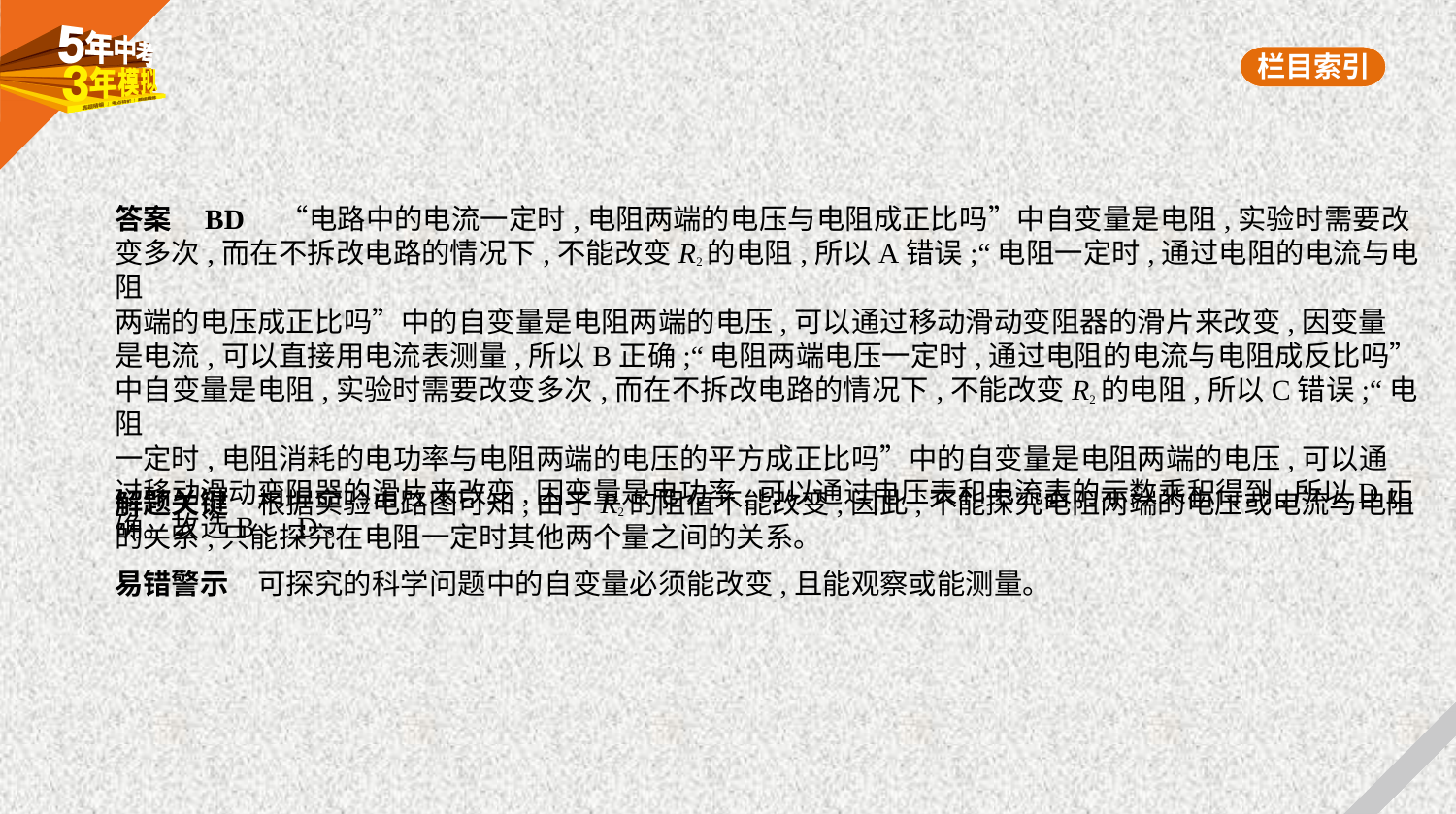

答案    BD　“电路中的电流一定时,电阻两端的电压与电阻成正比吗”中自变量是电阻,实验时需要改
变多次,而在不拆改电路的情况下,不能改变R2的电阻,所以A错误;“电阻一定时,通过电阻的电流与电阻
两端的电压成正比吗”中的自变量是电阻两端的电压,可以通过移动滑动变阻器的滑片来改变,因变量
是电流,可以直接用电流表测量,所以B正确;“电阻两端电压一定时,通过电阻的电流与电阻成反比吗”
中自变量是电阻,实验时需要改变多次,而在不拆改电路的情况下,不能改变R2的电阻,所以C错误;“电阻
一定时,电阻消耗的电功率与电阻两端的电压的平方成正比吗”中的自变量是电阻两端的电压,可以通
过移动滑动变阻器的滑片来改变,因变量是电功率,可以通过电压表和电流表的示数乘积得到,所以D正
确。故选B、D。
解题关键　根据实验电路图可知,由于R2的阻值不能改变,因此,不能探究电阻两端的电压或电流与电阻
的关系,只能探究在电阻一定时其他两个量之间的关系。
易错警示　可探究的科学问题中的自变量必须能改变,且能观察或能测量。